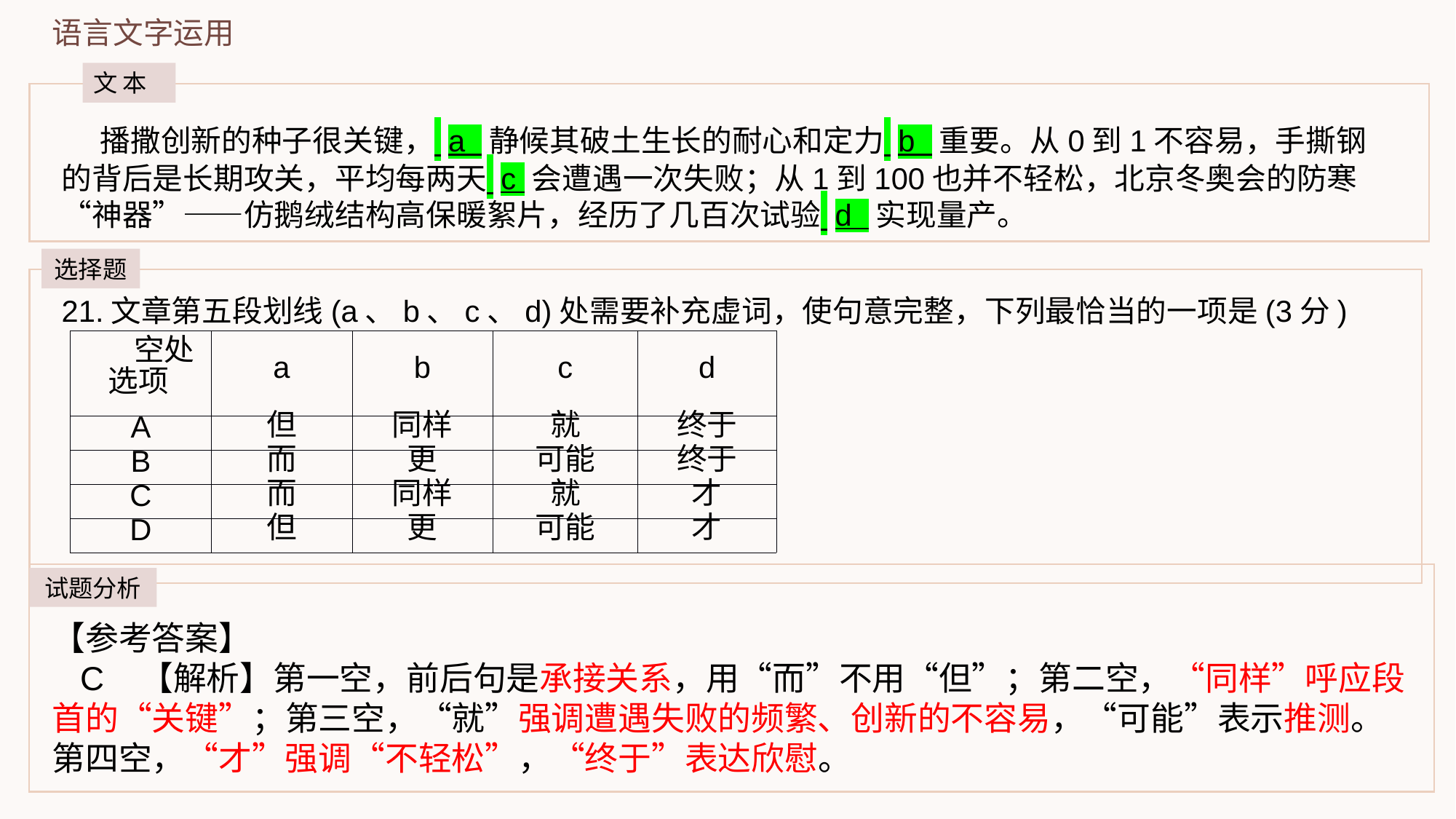

语言文字运用
文 本

    播撒创新的种子很关键， a  静候其破土生长的耐心和定力 b  重要。从0到1不容易，手撕钢的背后是长期攻关，平均每两天 c 会遭遇一次失败；从1到100也并不轻松，北京冬奥会的防寒“神器”——仿鹅绒结构高保暖絮片，经历了几百次试验 d  实现量产。
选择题

21.文章第五段划线(a、b、c、d)处需要补充虚词，使句意完整，下列最恰当的一项是(3分)
| 空处 选项 | a | b | c | d |
| --- | --- | --- | --- | --- |
| A | 但 | 同样 | 就 | 终于 |
| B | 而 | 更 | 可能 | 终于 |
| C | 而 | 同样 | 就 | 才 |
| D | 但 | 更 | 可能 | 才 |

试题分析
【参考答案】
   C   【解析】第一空，前后句是承接关系，用“而”不用“但”；第二空，“同样”呼应段首的“关键”；第三空，“就”强调遭遇失败的频繁、创新的不容易，“可能”表示推测。第四空，“才”强调“不轻松”，“终于”表达欣慰。